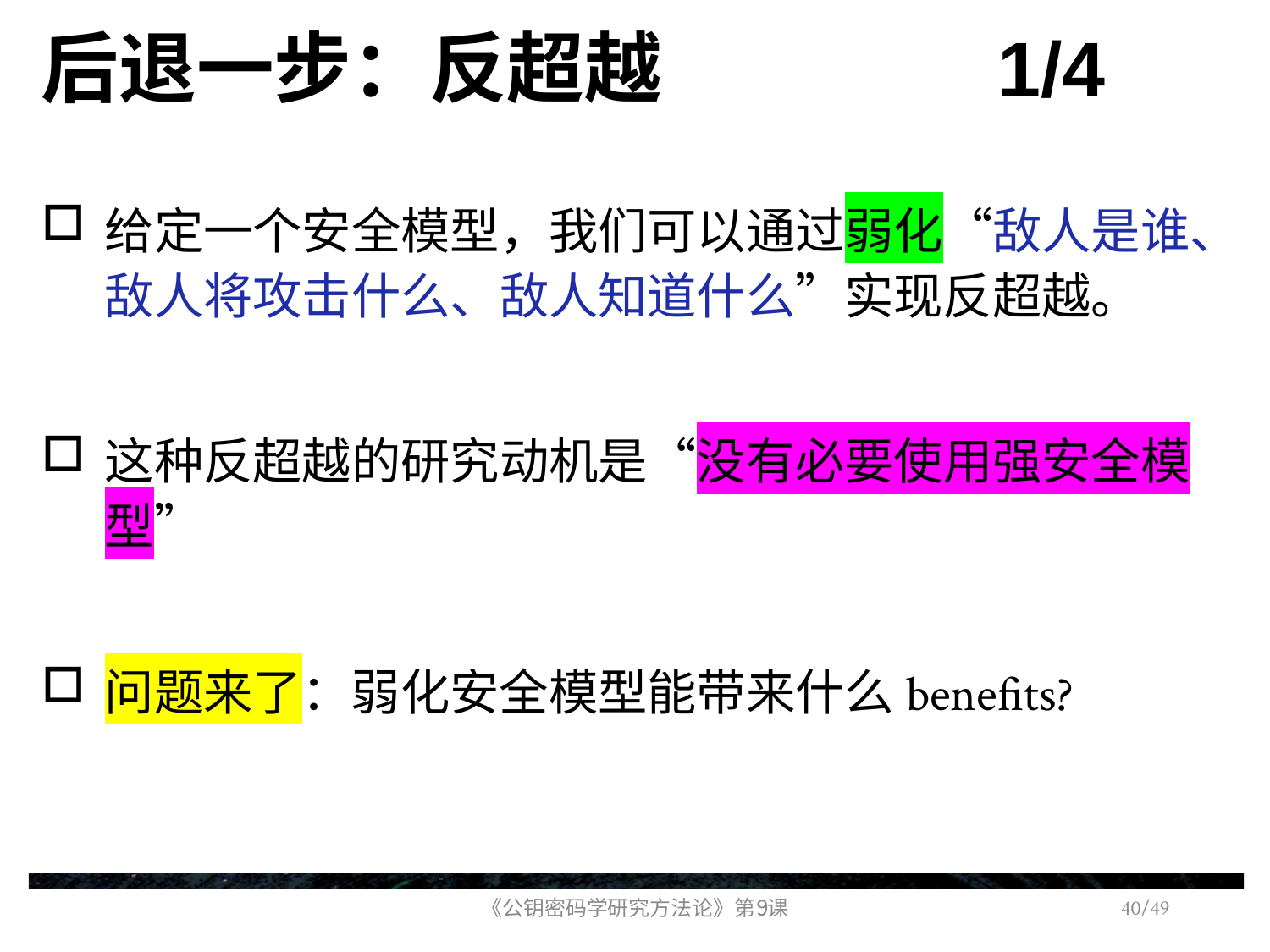

# 后退一步：反超越                  1/4
给定一个安全模型，我们可以通过弱化“敌人是谁、敌人将攻击什么、敌人知道什么”实现反超越。

这种反超越的研究动机是“没有必要使用强安全模型”

问题来了：弱化安全模型能带来什么benefits?

《公钥密码学研究方法论》第9课
40/49